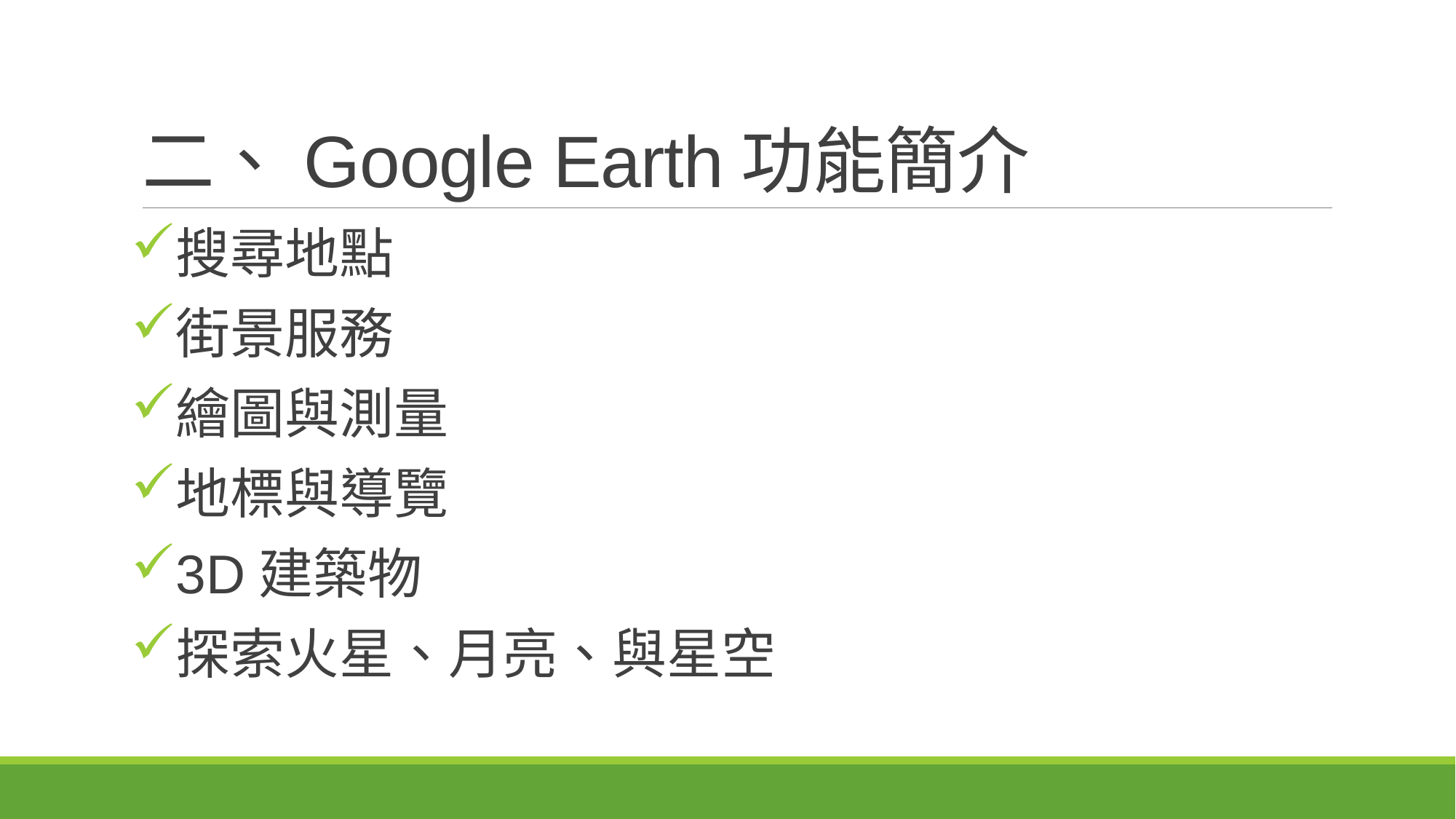

# 二、Google Earth功能簡介
搜尋地點
街景服務
繪圖與測量
地標與導覽
3D建築物
探索火星、月亮、與星空